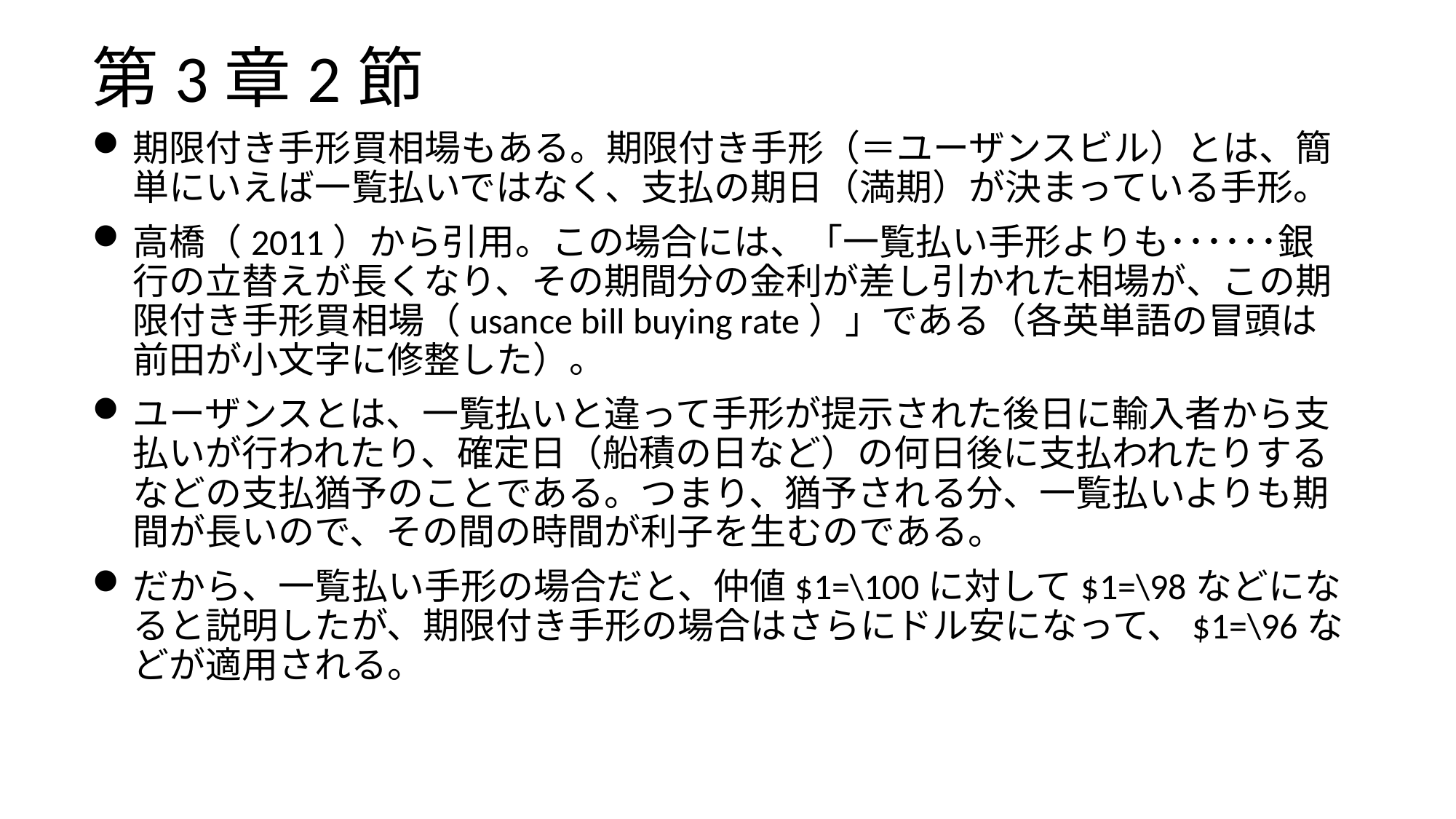

# 第3章2節
期限付き手形買相場もある。期限付き手形（＝ユーザンスビル）とは、簡単にいえば一覧払いではなく、支払の期日（満期）が決まっている手形。
高橋（2011）から引用。この場合には、「一覧払い手形よりも･･････銀行の立替えが長くなり、その期間分の金利が差し引かれた相場が、この期限付き手形買相場（usance bill buying rate）」である（各英単語の冒頭は前田が小文字に修整した）。
ユーザンスとは、一覧払いと違って手形が提示された後日に輸入者から支払いが行われたり、確定日（船積の日など）の何日後に支払われたりするなどの支払猶予のことである。つまり、猶予される分、一覧払いよりも期間が長いので、その間の時間が利子を生むのである。
だから、一覧払い手形の場合だと、仲値$1=\100に対して$1=\98などになると説明したが、期限付き手形の場合はさらにドル安になって、$1=\96などが適用される。